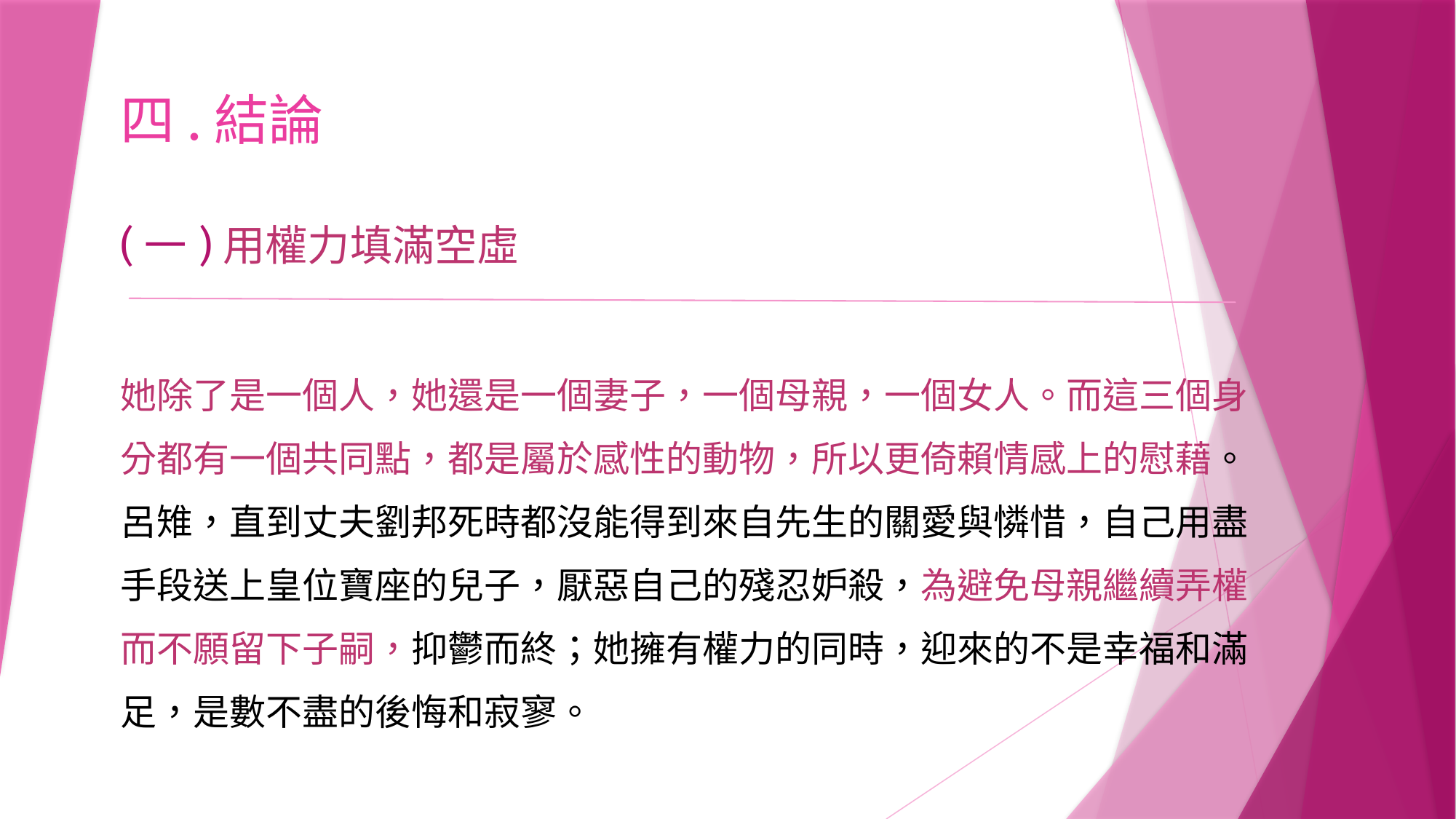

四.結論
(一)用權力填滿空虛

她除了是一個人，她還是一個妻子，一個母親，一個女人。而這三個身分都有一個共同點，都是屬於感性的動物，所以更倚賴情感上的慰藉。呂雉，直到丈夫劉邦死時都沒能得到來自先生的關愛與憐惜，自己用盡手段送上皇位寶座的兒子，厭惡自己的殘忍妒殺，為避免母親繼續弄權而不願留下子嗣，抑鬱而終；她擁有權力的同時，迎來的不是幸福和滿足，是數不盡的後悔和寂寥。